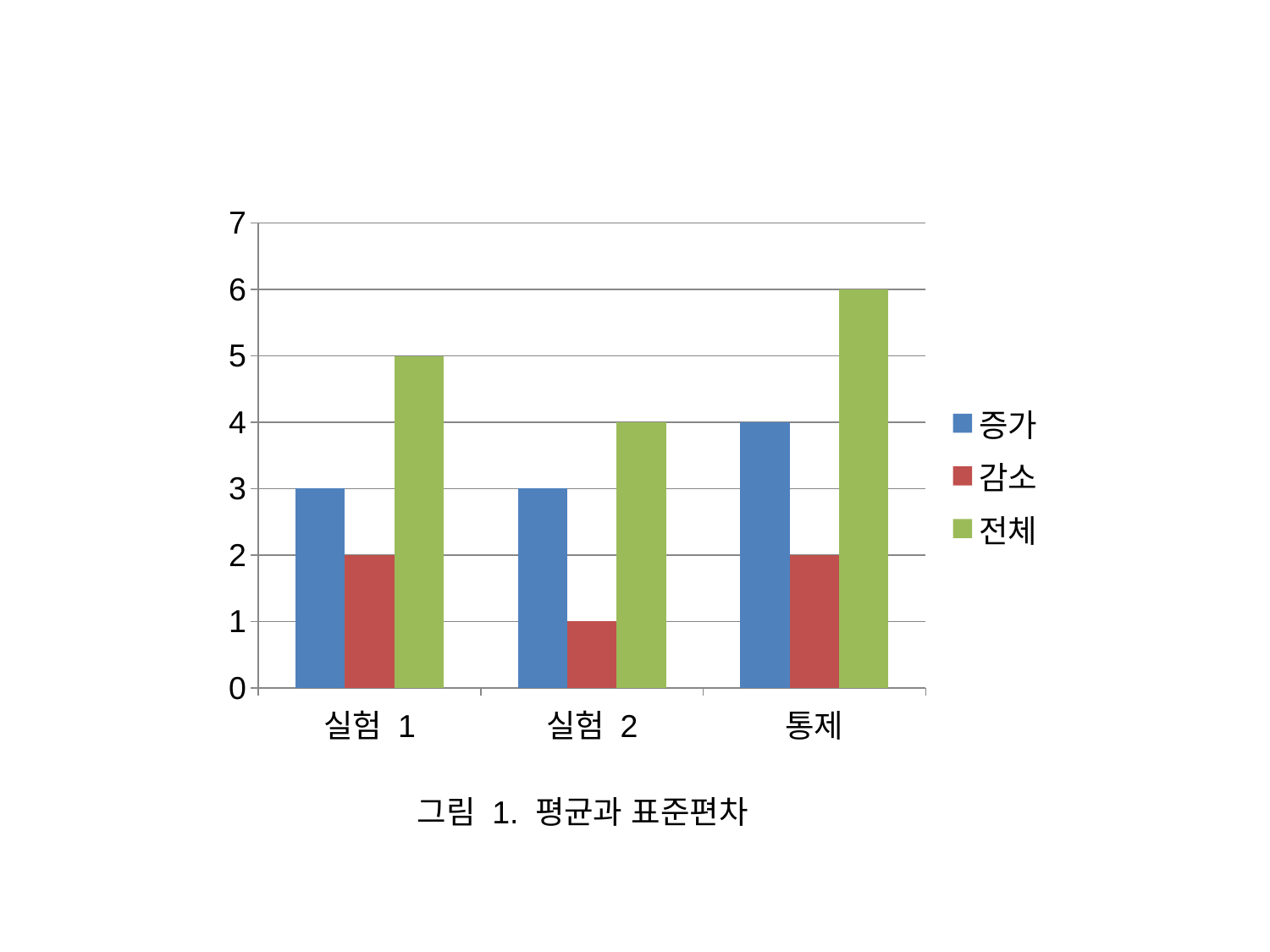

### Chart

| Category | 증가 | 감소 | 전체 |
|---|---|---|---|
| 실험 1 | 3.0 | 2.0 | 5.0 |
| 실험 2 | 3.0 | 1.0 | 4.0 |
| 통제 | 4.0 | 2.0 | 6.0 |
그림 1. 평균과 표준편차